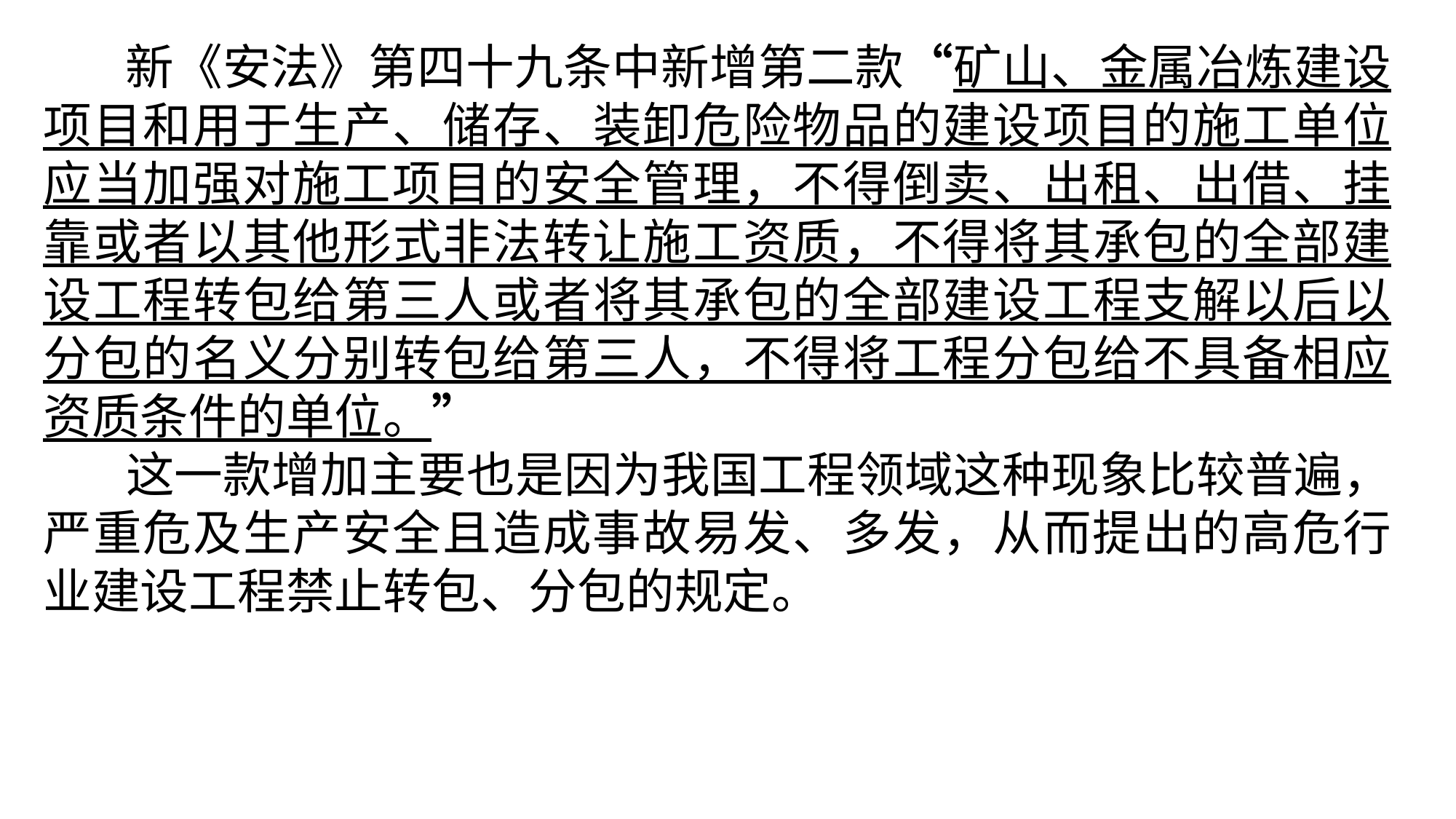

新《安法》第四十九条中新增第二款“矿山、金属冶炼建设项目和用于生产、储存、装卸危险物品的建设项目的施工单位应当加强对施工项目的安全管理，不得倒卖、出租、出借、挂靠或者以其他形式非法转让施工资质，不得将其承包的全部建设工程转包给第三人或者将其承包的全部建设工程支解以后以分包的名义分别转包给第三人，不得将工程分包给不具备相应资质条件的单位。”
  这一款增加主要也是因为我国工程领域这种现象比较普遍，严重危及生产安全且造成事故易发、多发，从而提出的高危行业建设工程禁止转包、分包的规定。